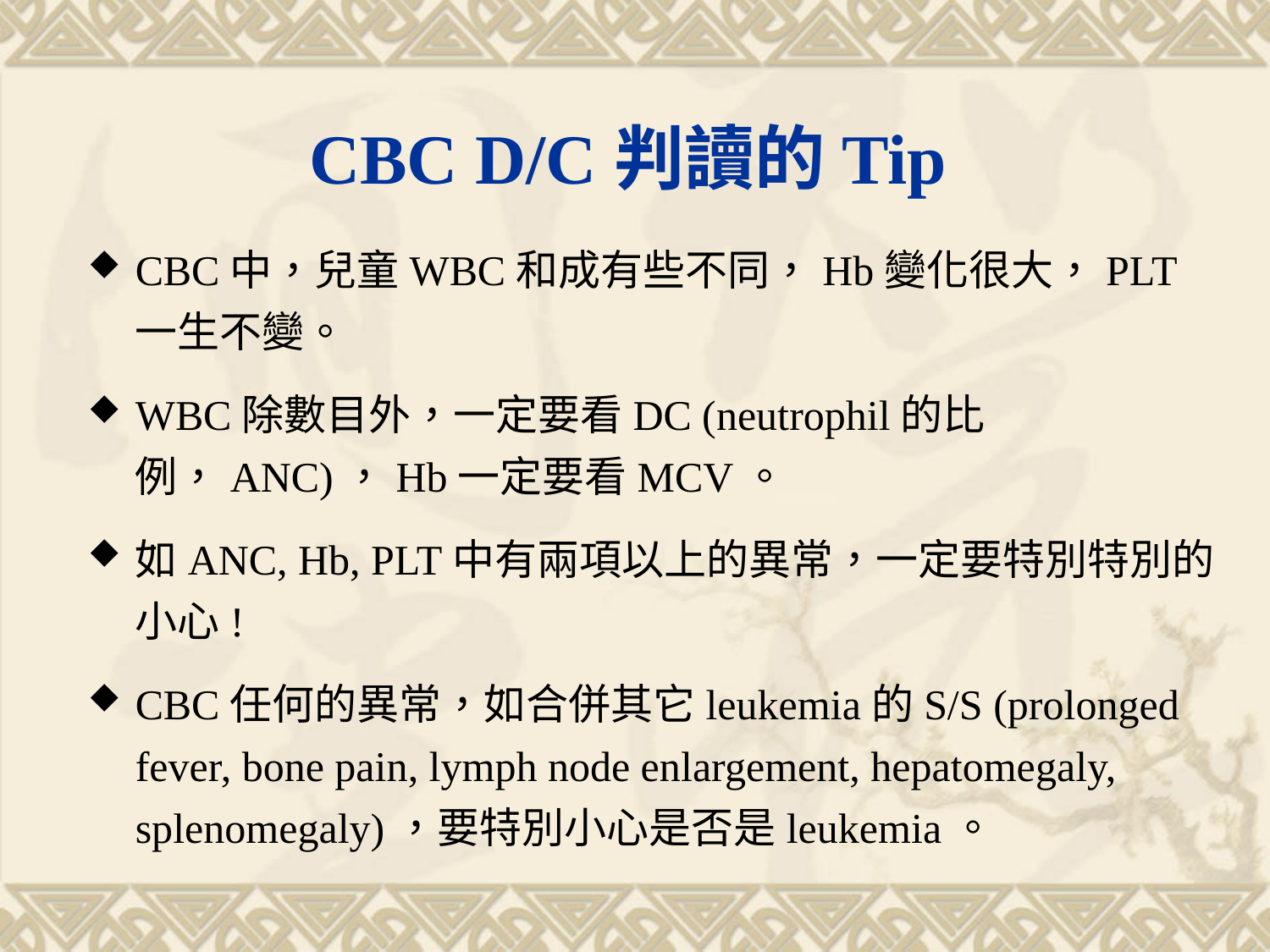

# CBC D/C判讀的Tip
CBC中，兒童WBC和成有些不同，Hb變化很大，PLT一生不變。
WBC除數目外，一定要看DC (neutrophil的比例，ANC)，Hb一定要看MCV。
如ANC, Hb, PLT中有兩項以上的異常，一定要特別特別的小心!
CBC任何的異常，如合併其它leukemia的S/S (prolonged fever, bone pain, lymph node enlargement, hepatomegaly, splenomegaly)，要特別小心是否是leukemia。